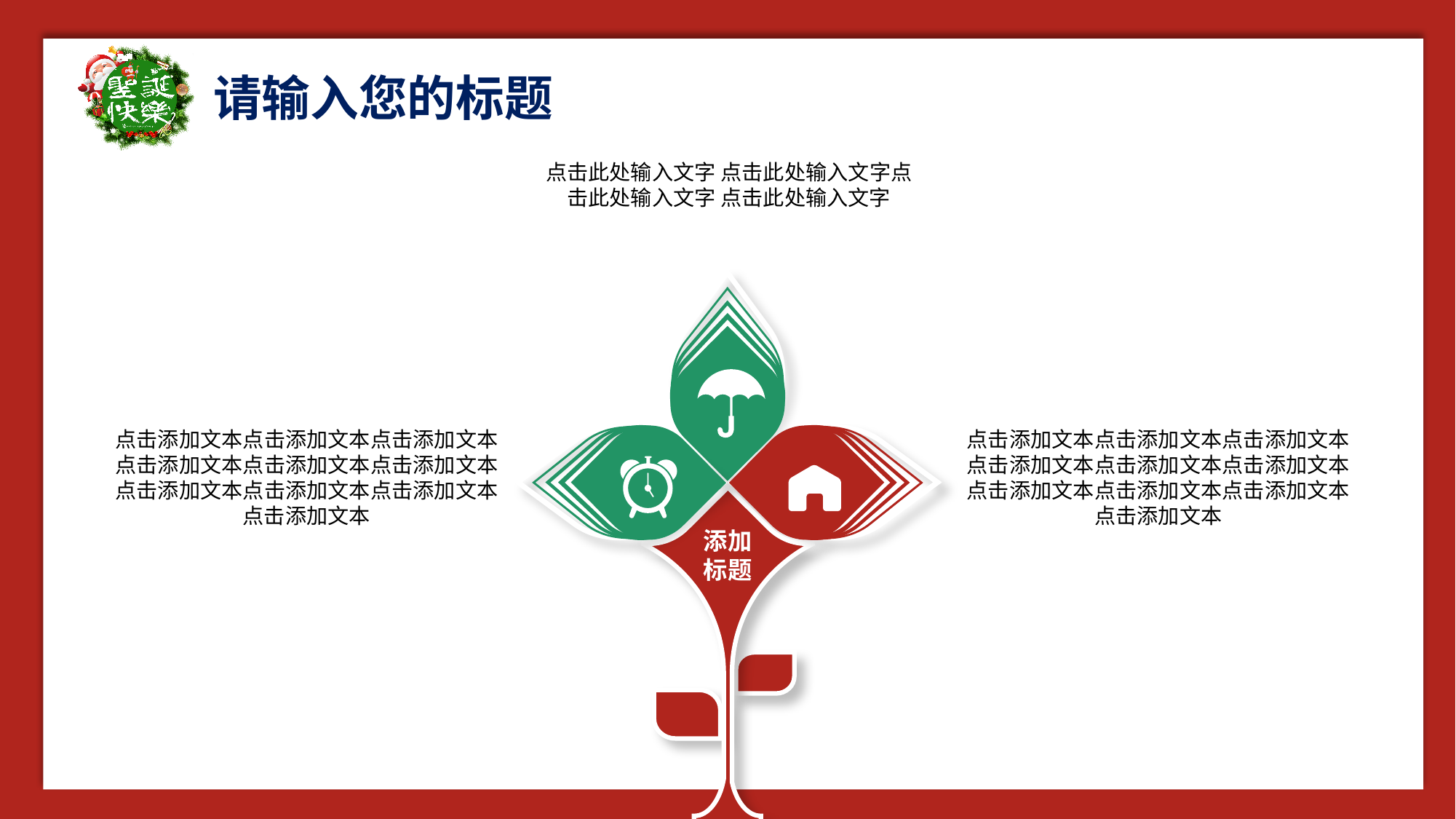

点击此处输入文字 点击此处输入文字点击此处输入文字 点击此处输入文字

点击添加文本点击添加文本点击添加文本点击添加文本点击添加文本点击添加文本点击添加文本点击添加文本点击添加文本点击添加文本
点击添加文本点击添加文本点击添加文本点击添加文本点击添加文本点击添加文本点击添加文本点击添加文本点击添加文本点击添加文本

添加标题